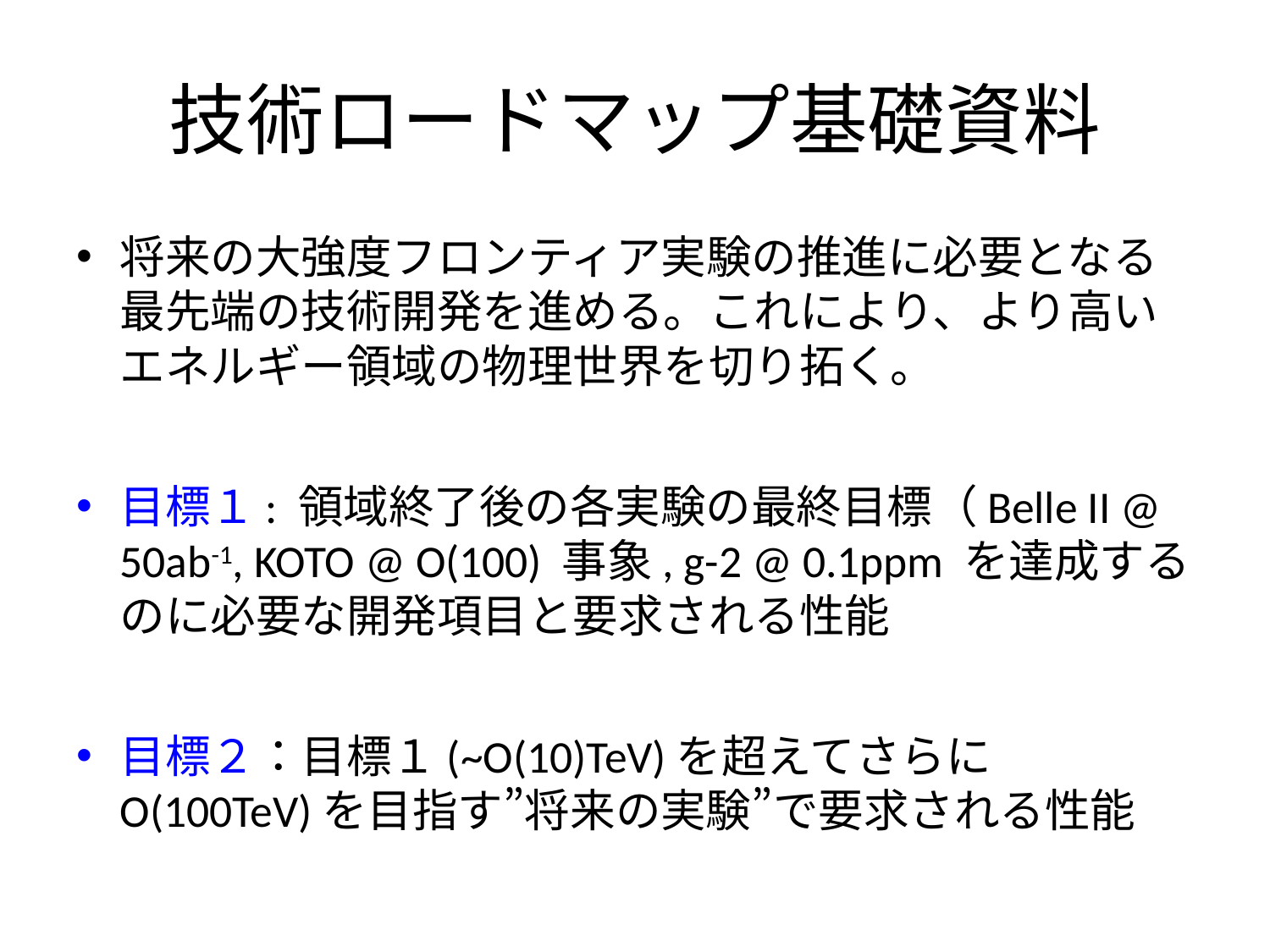

# 技術ロードマップ基礎資料
将来の大強度フロンティア実験の推進に必要となる最先端の技術開発を進める。これにより、より高いエネルギー領域の物理世界を切り拓く。

目標１: 領域終了後の各実験の最終目標（Belle II @ 50ab-1, KOTO @ O(100) 事象, g-2 @ 0.1ppm を達成するのに必要な開発項目と要求される性能

目標２：目標１(~O(10)TeV)を超えてさらに O(100TeV)を目指す”将来の実験”で要求される性能